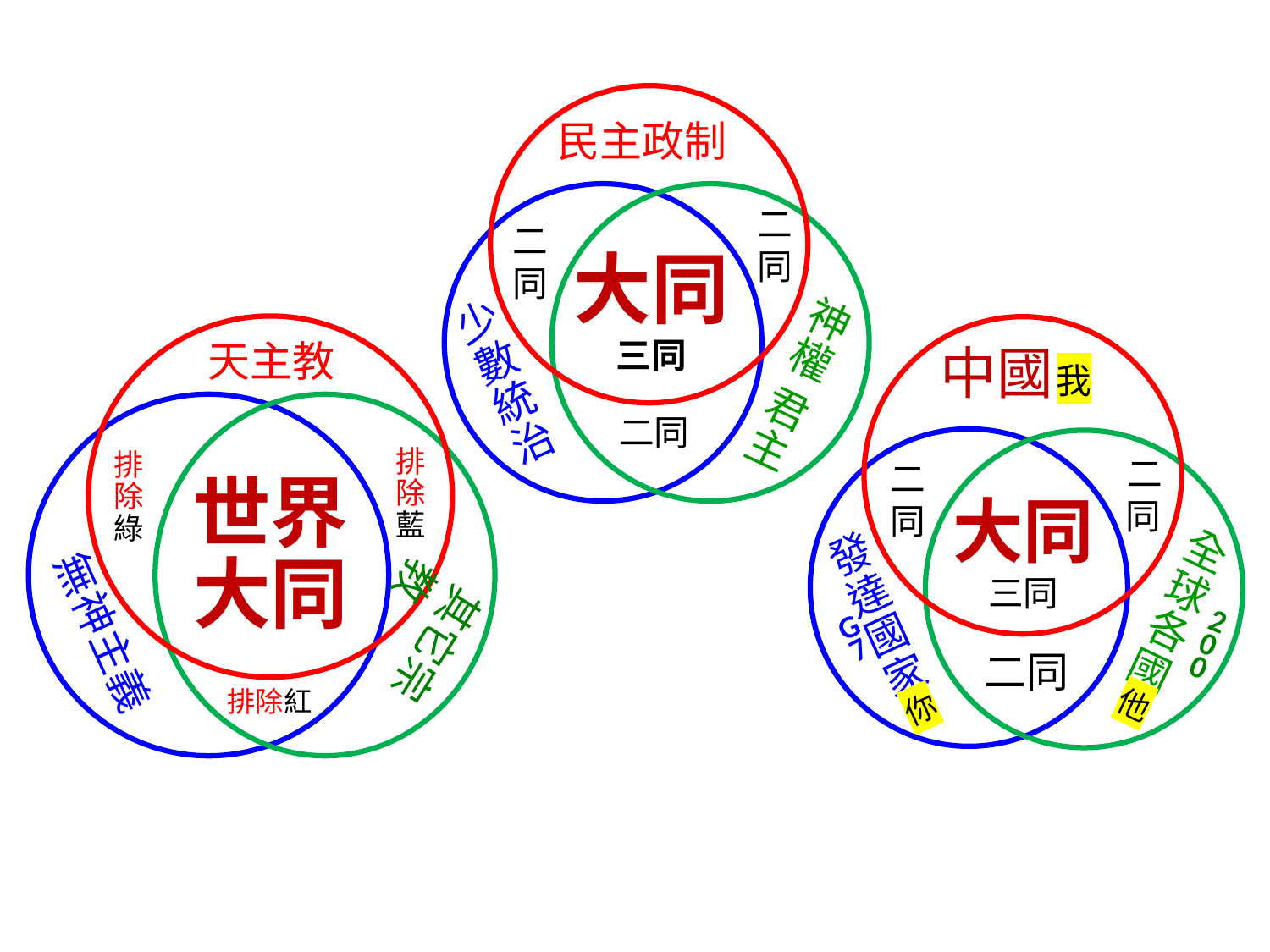

民主政制

二同
二同
大同
三同
神權
君主
少數統治

天主教
中國 我

二同

排除藍
排除綠
二同
二同
世界
大同
大同
三同
全球各國
他
發達國家
你
無神主義
其它宗教
G7
200
二同
排除紅